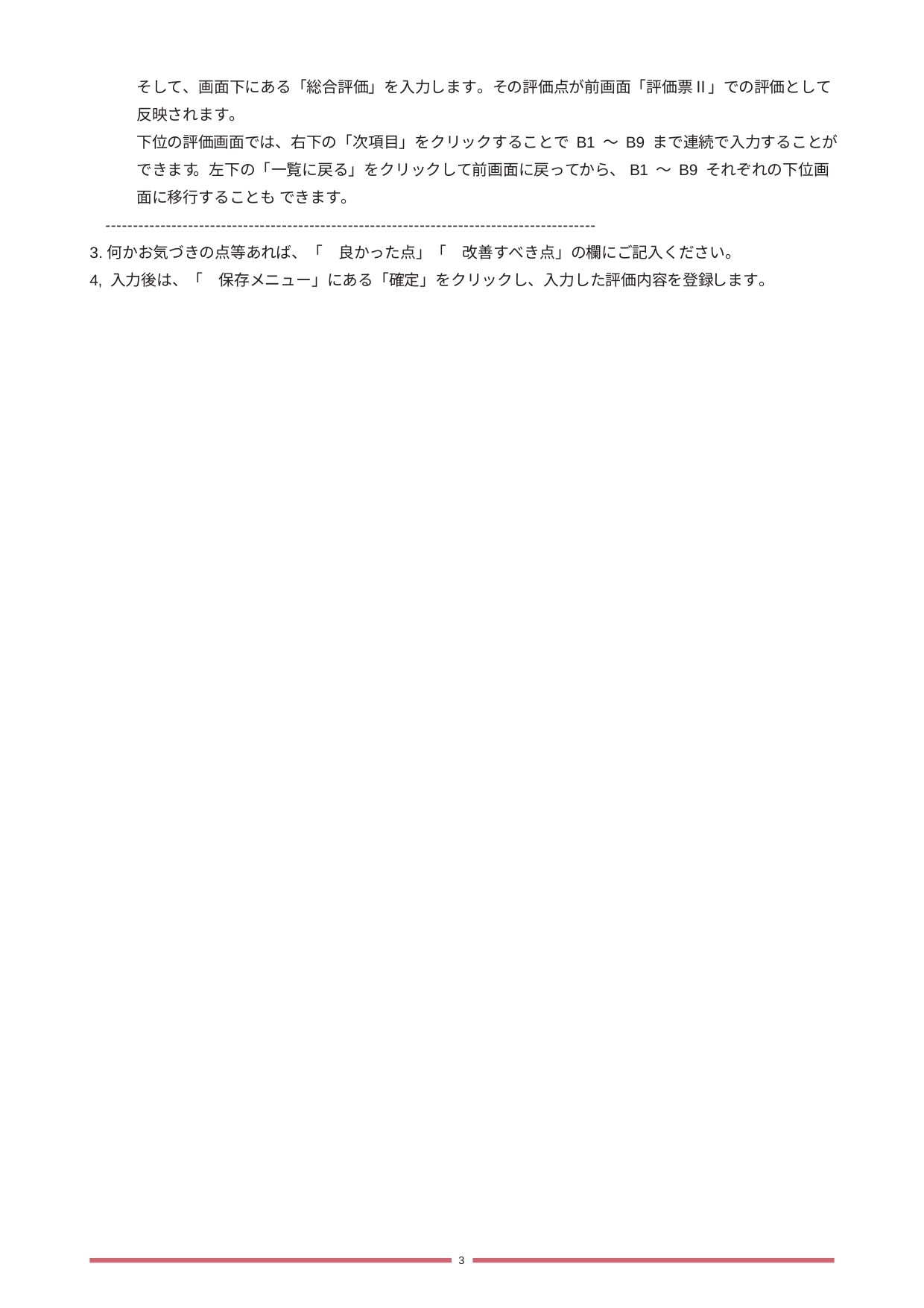

そして、画面下にある「総合評価」を入力します。その評価点が前画面「評価票Ⅱ」での評価として反映されます。
下位の評価画面では、右下の「次項目」をクリックすることで B1 〜 B9 まで連続で入力することができます。左下の「一覧に戻る」をクリックして前画面に戻ってから、B1 〜 B9 それぞれの下位画面に移行することも できます。
-----------------------------------------------------------------------------------------
3.何かお気づきの点等あれば、「　良かった点」「　改善すべき点」の欄にご記入ください。
4, 入力後は、「　保存メニュー」にある「確定」をクリックし、入力した評価内容を登録します。
3